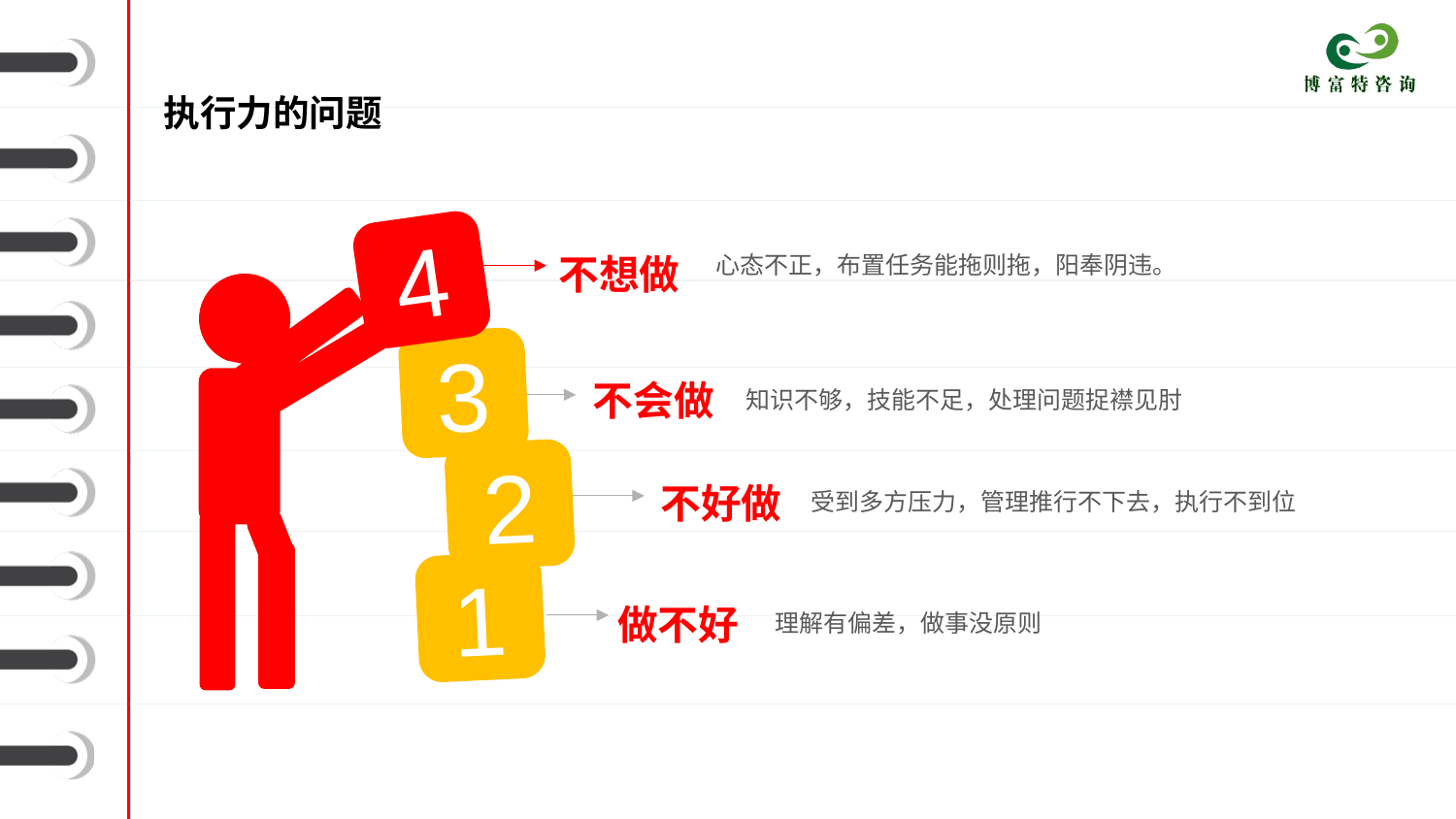

执行力的问题
4
心态不正，布置任务能拖则拖，阳奉阴违。
不想做

3
不会做
知识不够，技能不足，处理问题捉襟见肘
2
不好做
受到多方压力，管理推行不下去，执行不到位
1

理解有偏差，做事没原则
做不好